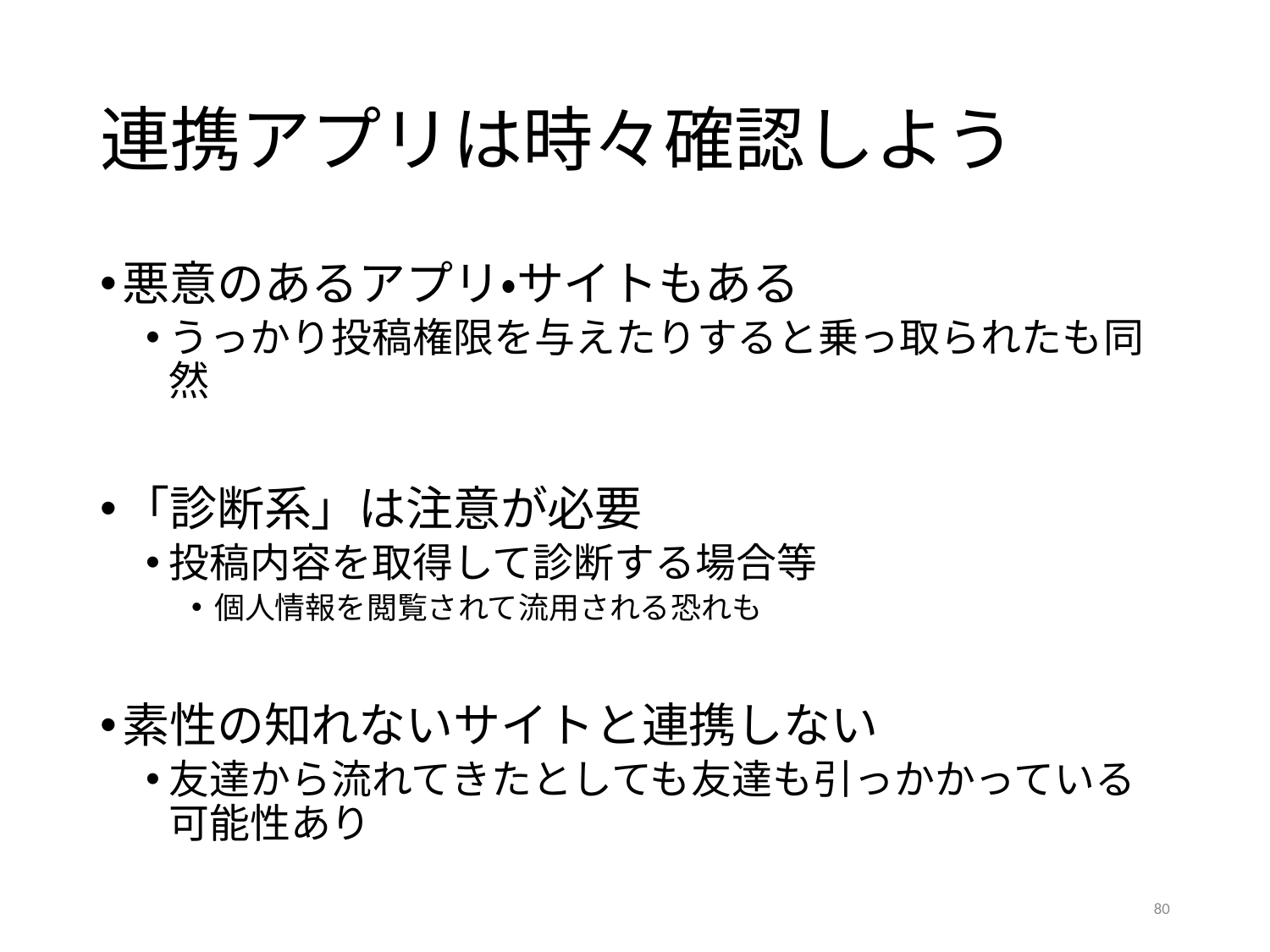

# 連携アプリは時々確認しよう
悪意のあるアプリ・サイトもある
うっかり投稿権限を与えたりすると乗っ取られたも同然

「診断系」は注意が必要
投稿内容を取得して診断する場合等
個人情報を閲覧されて流用される恐れも

素性の知れないサイトと連携しない
友達から流れてきたとしても友達も引っかかっている可能性あり
80